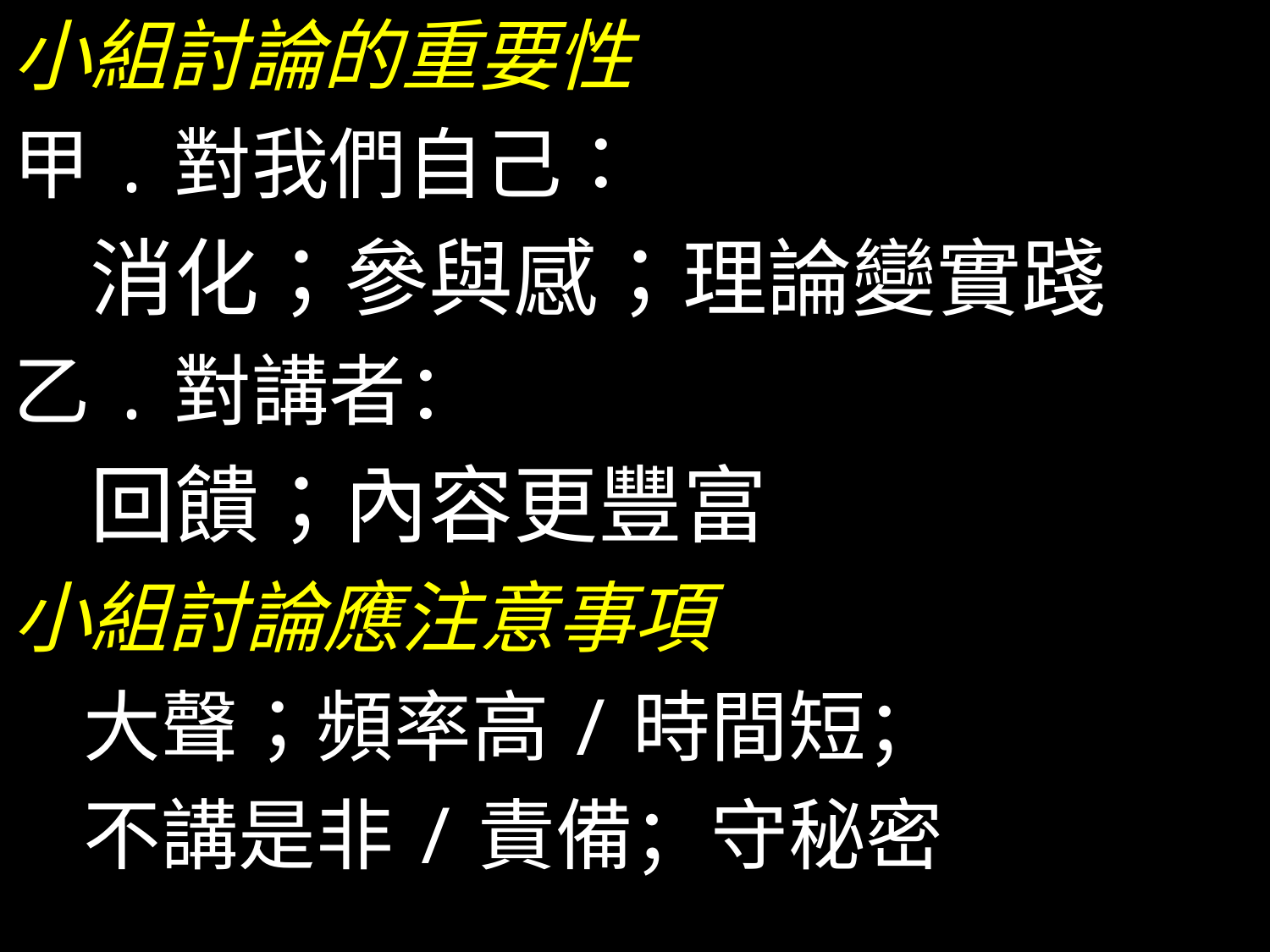

小組討論的重要性
甲.對我們自己：
   消化；參與感；理論變實踐
乙.對講者：
   回饋；內容更豐富
小組討論應注意事項
   大聲；頻率高/時間短；
   不講是非/責備；守秘密